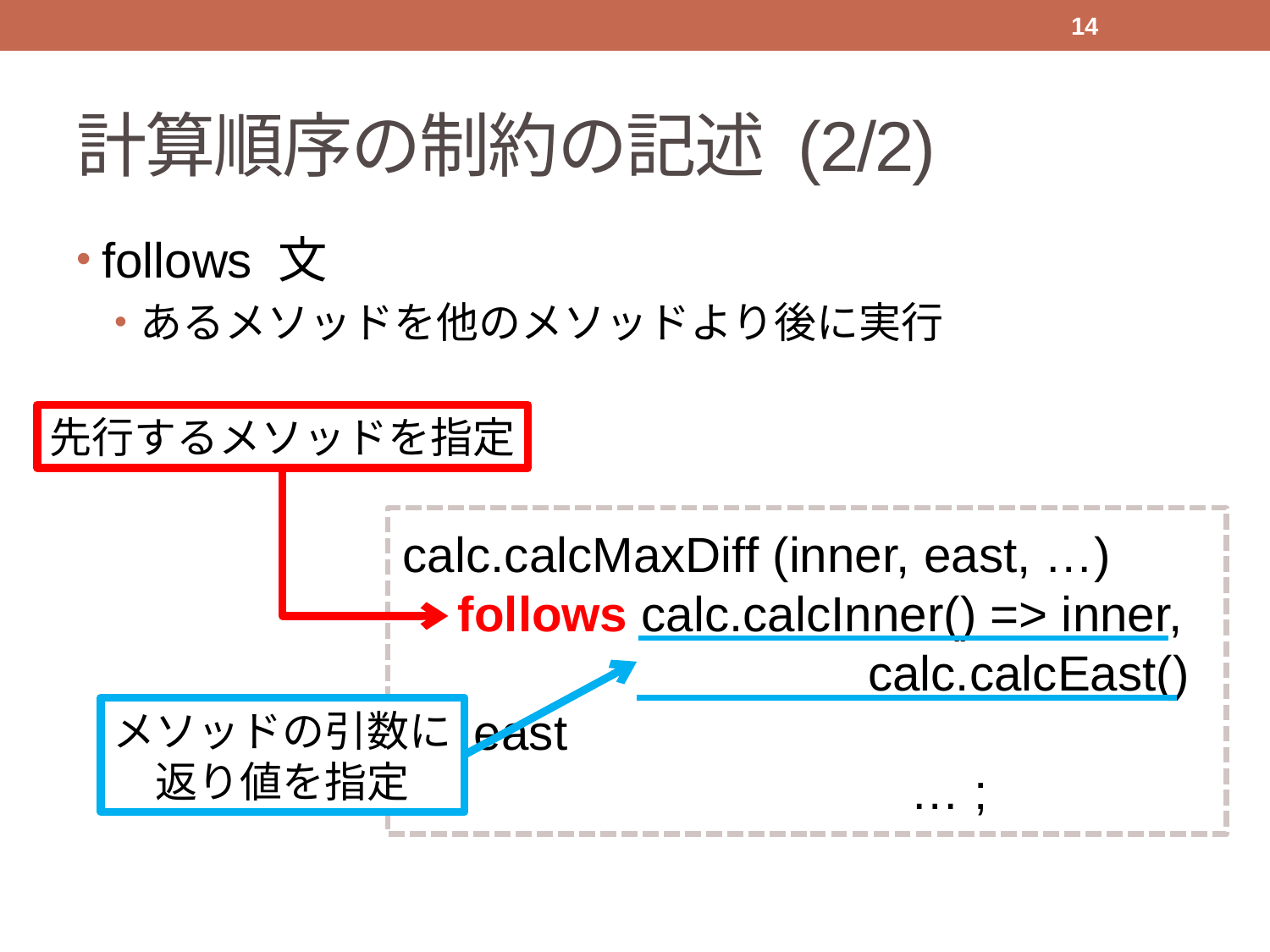

14
# 計算順序の制約の記述 (2/2)
follows 文
あるメソッドを他のメソッドより後に実行

先行するメソッドを指定
calc.calcMaxDiff (inner, east, …)
    follows calc.calcInner() => inner,
			 　calc.calcEast() => east
				… ;
メソッドの引数に
返り値を指定